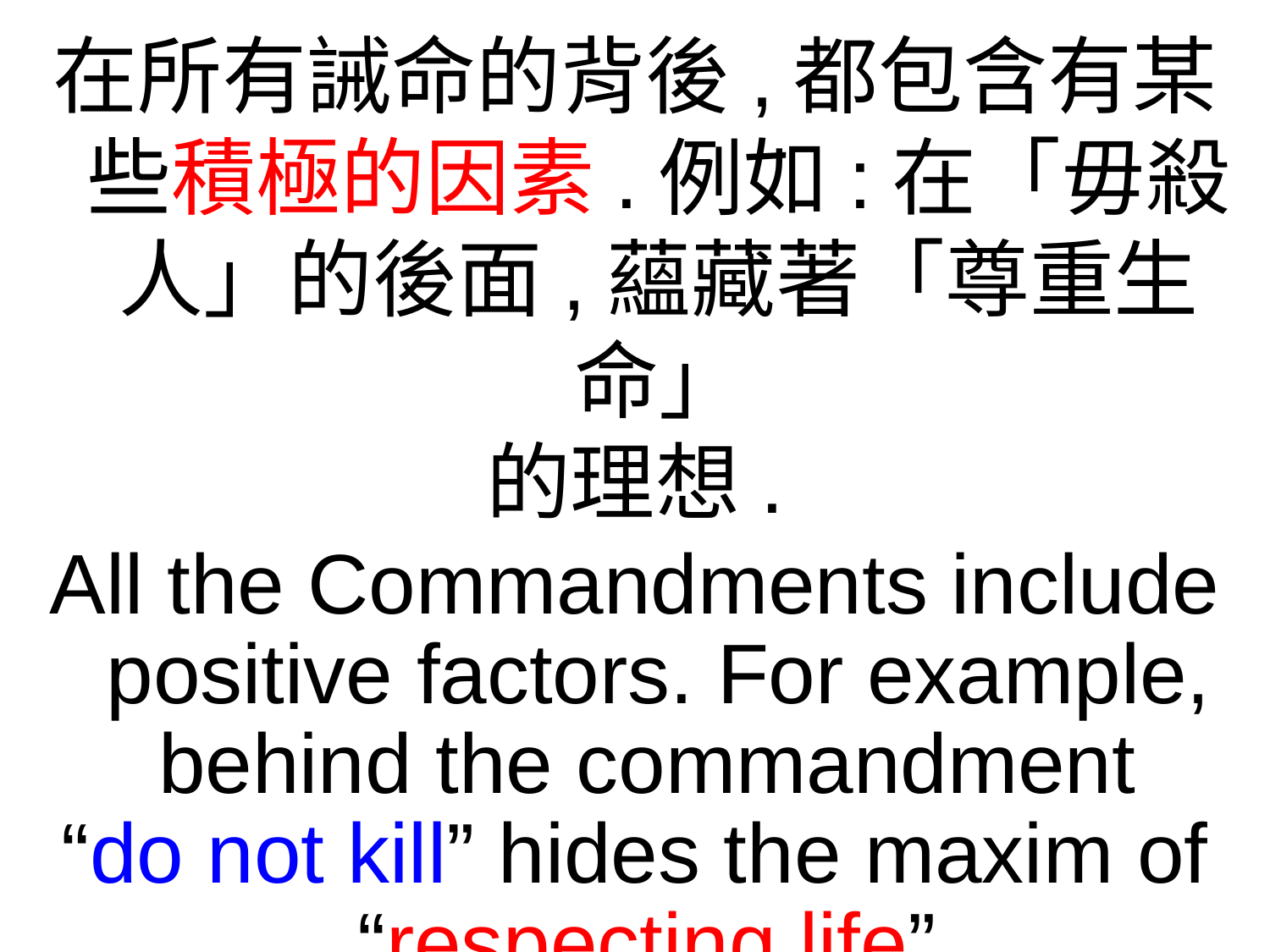

在所有誡命的背後,都包含有某些積極的因素.例如:在「毋殺人」的後面,蘊藏著「尊重生命」
的理想.
All the Commandments include positive factors. For example, behind the commandment
“do not kill” hides the maxim of “respecting life”.